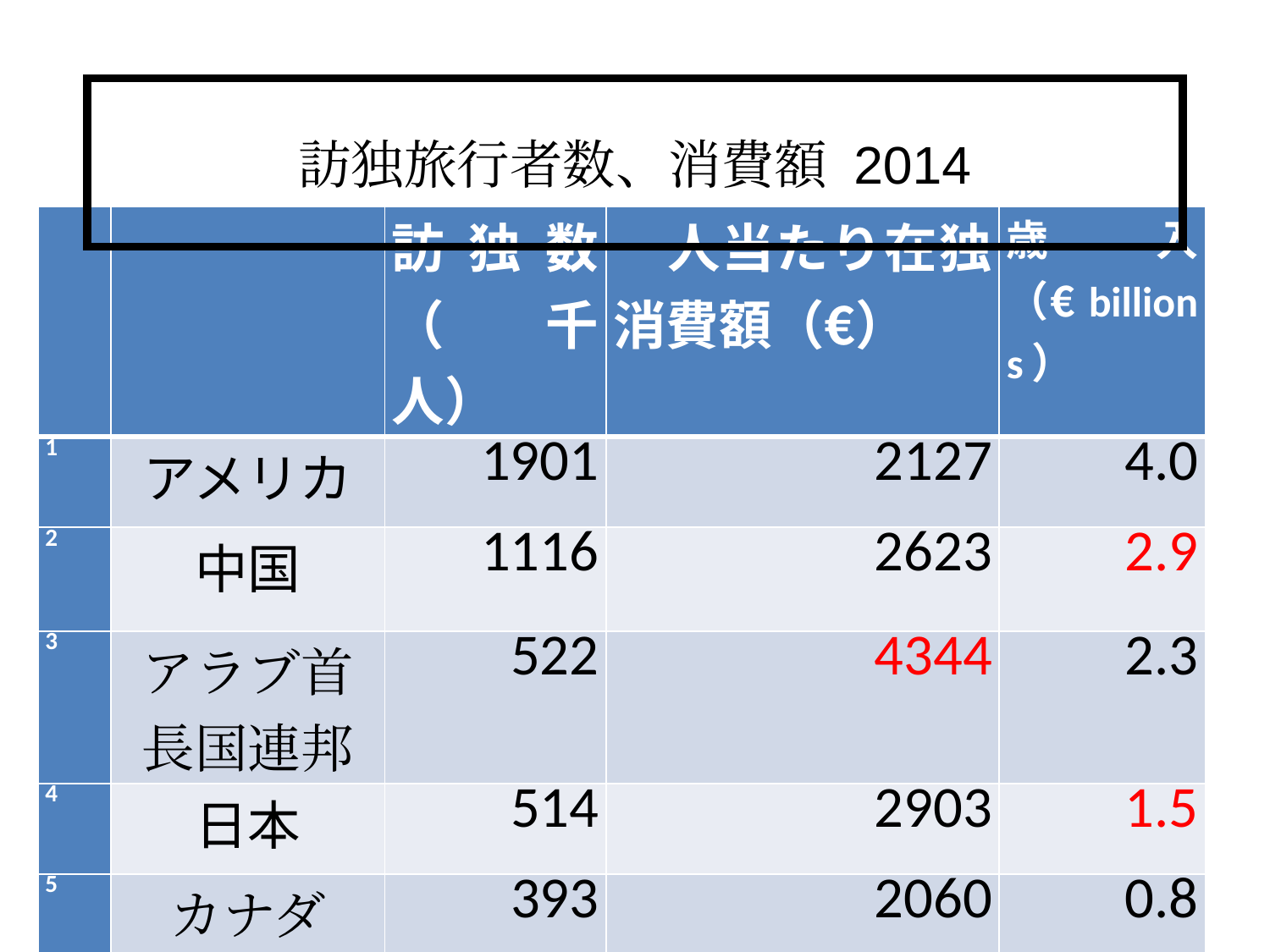

# 訪独旅行者数、消費額 2014
|  |  | 訪独数（千人） | 一人当たり在独消費額（€） | 歳入（€billions） |
| --- | --- | --- | --- | --- |
| 1 | アメリカ | 1901 | 2127 | 4.0 |
| 2 | 中国 | 1116 | 2623 | 2.9 |
| 3 | アラブ首長国連邦 | 522 | 4344 | 2.3 |
| 4 | 日本 | 514 | 2903 | 1.5 |
| 5 | カナダ | 393 | 2060 | 0.8 |